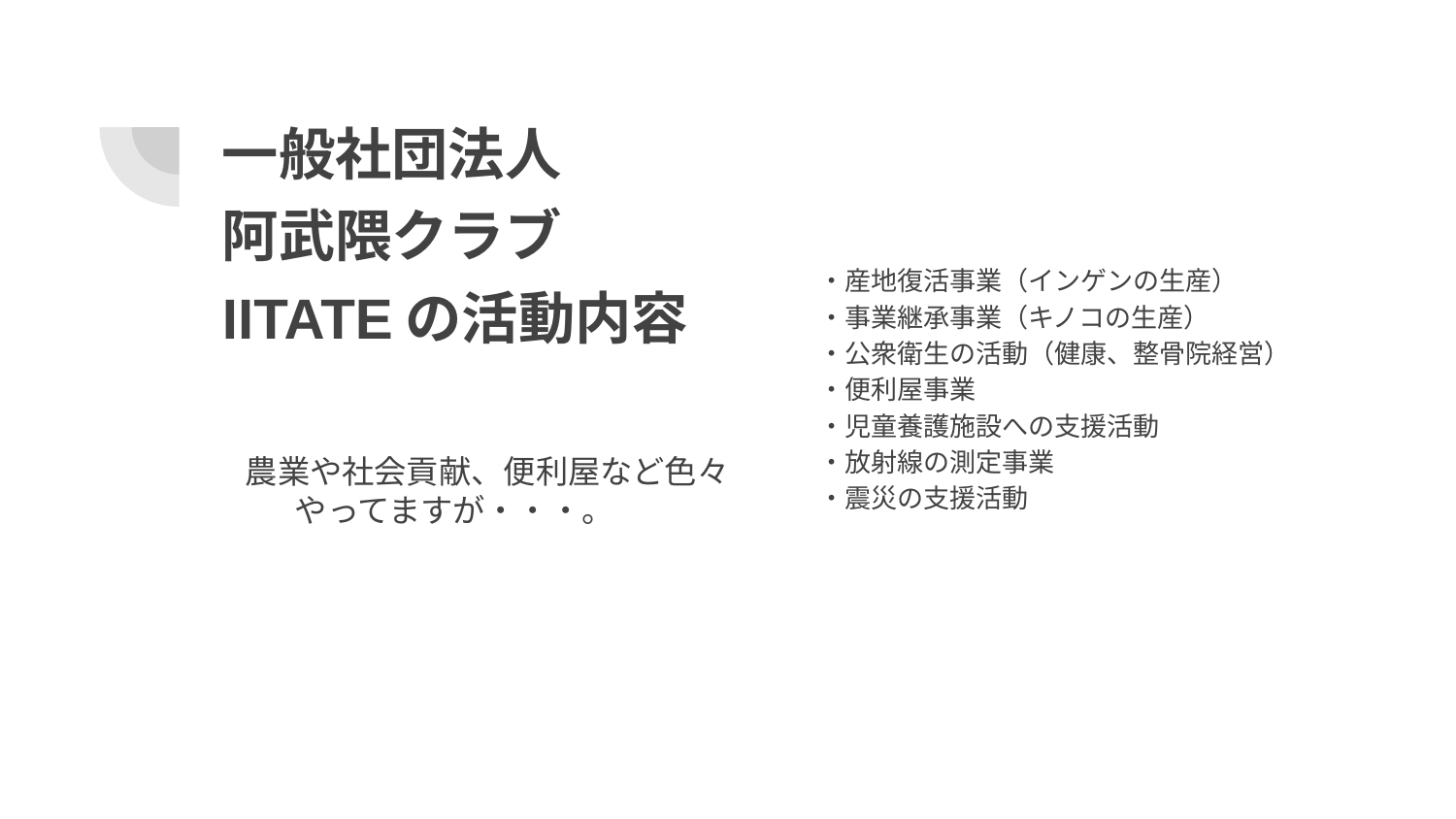

# 一般社団法人 阿武隈クラブIITATEの活動内容

・産地復活事業（インゲンの生産）
・事業継承事業（キノコの生産）
・公衆衛生の活動（健康、整骨院経営）
・便利屋事業
・児童養護施設への支援活動
・放射線の測定事業
・震災の支援活動

農業や社会貢献、便利屋など色々やってますが・・・。